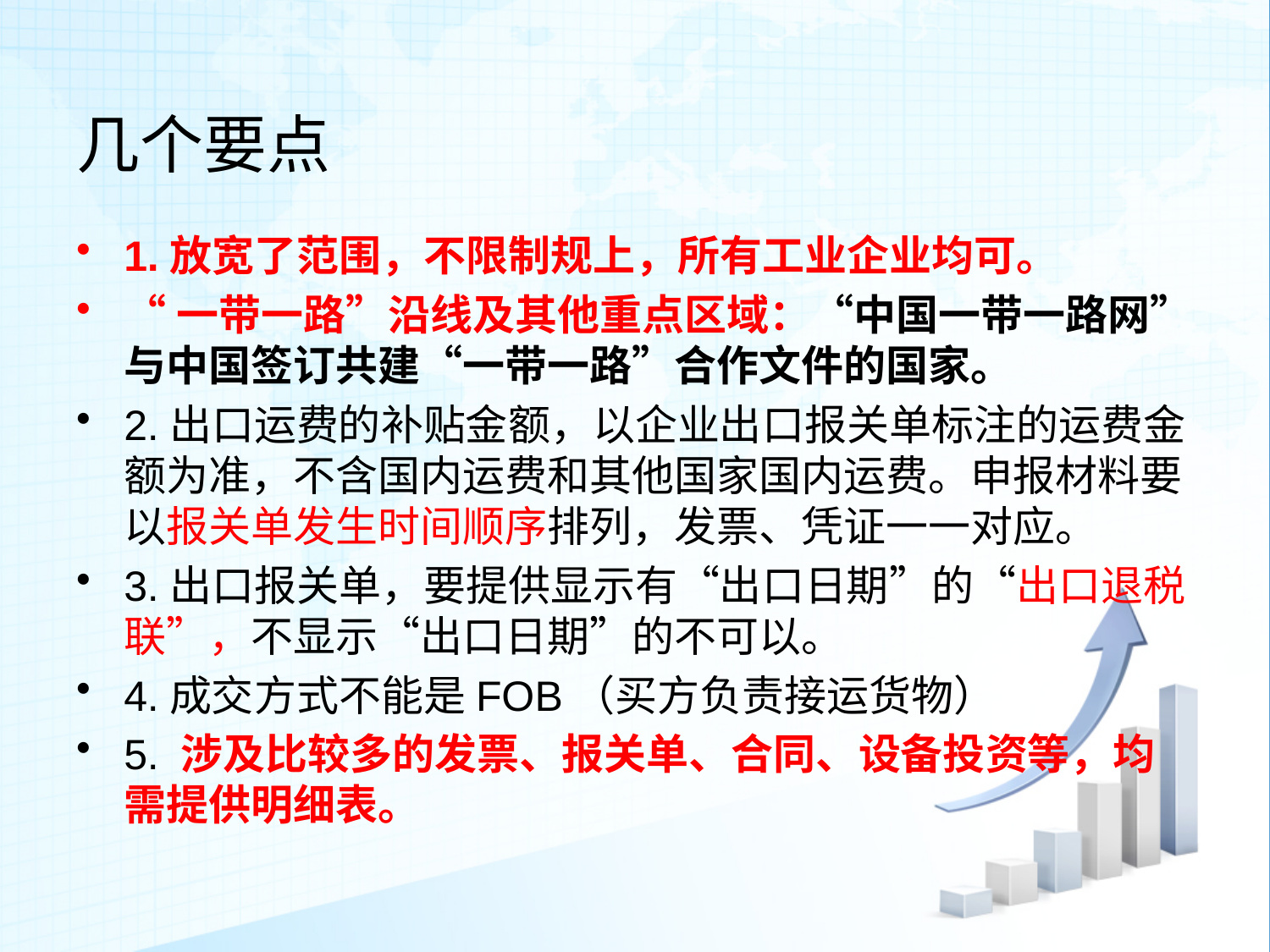

# 几个要点

1.放宽了范围，不限制规上，所有工业企业均可。
“一带一路”沿线及其他重点区域：“中国一带一路网”与中国签订共建“一带一路”合作文件的国家。
2.出口运费的补贴金额，以企业出口报关单标注的运费金额为准，不含国内运费和其他国家国内运费。申报材料要以报关单发生时间顺序排列，发票、凭证一一对应。
3.出口报关单，要提供显示有“出口日期”的“出口退税联”，不显示“出口日期”的不可以。
4.成交方式不能是FOB（买方负责接运货物）
5. 涉及比较多的发票、报关单、合同、设备投资等，均需提供明细表。